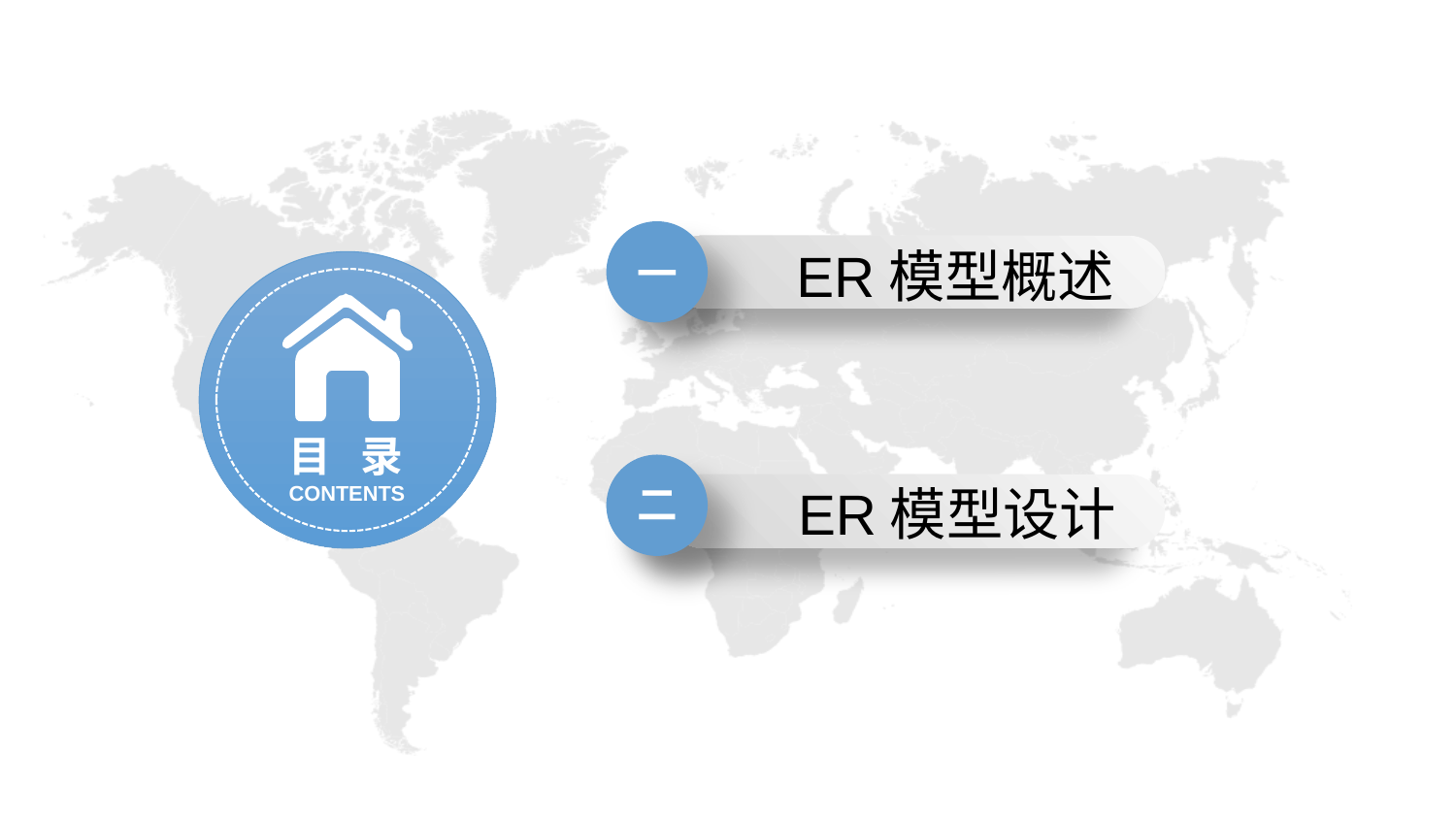

一
    ER模型概述

目   录
CONTENTS

    ER模型设计

二